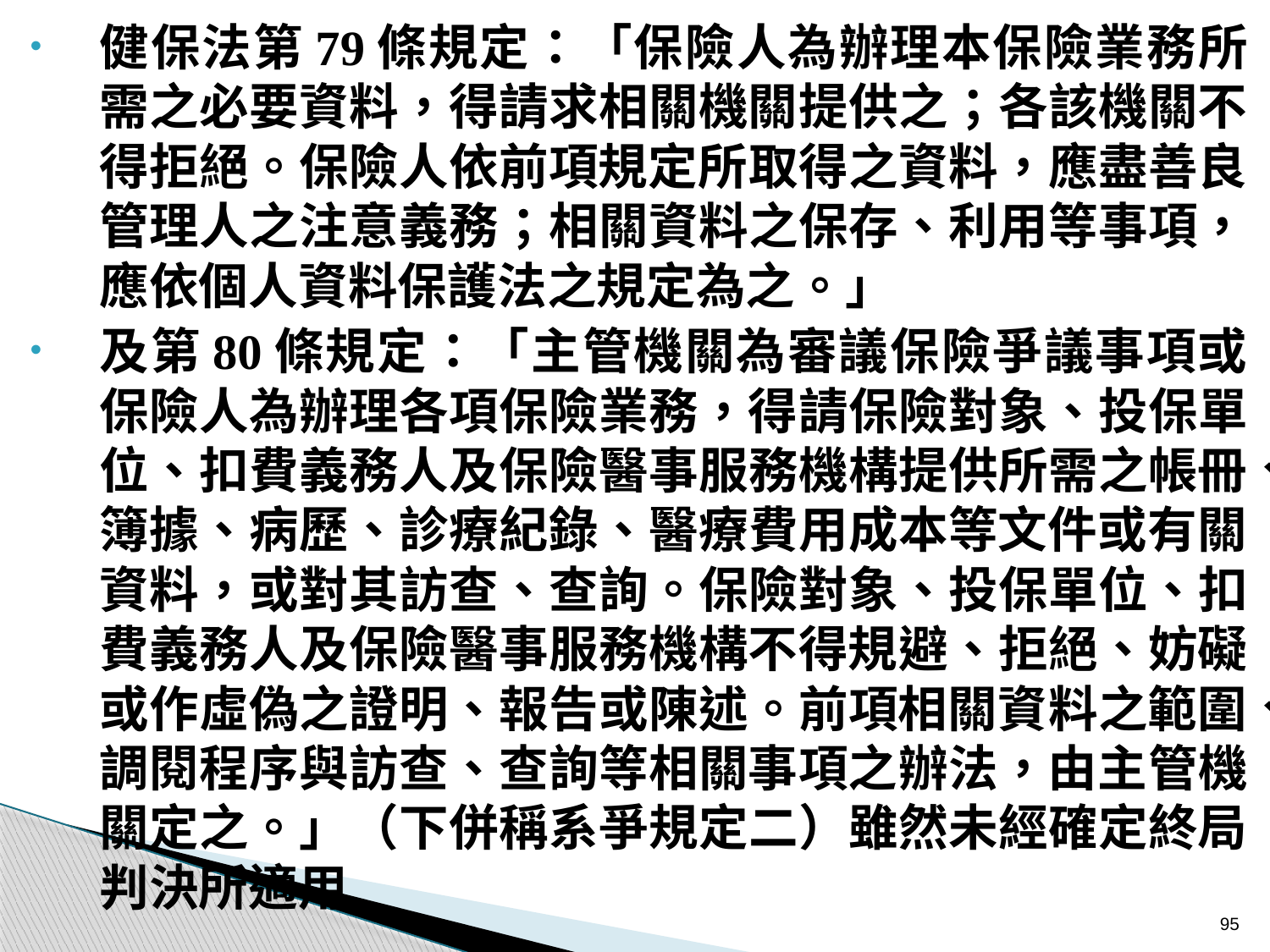

健保法第79條規定：「保險人為辦理本保險業務所需之必要資料，得請求相關機關提供之；各該機關不得拒絕。保險人依前項規定所取得之資料，應盡善良管理人之注意義務；相關資料之保存、利用等事項，應依個人資料保護法之規定為之。」
及第80條規定：「主管機關為審議保險爭議事項或保險人為辦理各項保險業務，得請保險對象、投保單位、扣費義務人及保險醫事服務機構提供所需之帳冊、簿據、病歷、診療紀錄、醫療費用成本等文件或有關資料，或對其訪查、查詢。保險對象、投保單位、扣費義務人及保險醫事服務機構不得規避、拒絕、妨礙或作虛偽之證明、報告或陳述。前項相關資料之範圍、調閱程序與訪查、查詢等相關事項之辦法，由主管機關定之。」（下併稱系爭規定二）雖然未經確定終局判決所適用
95